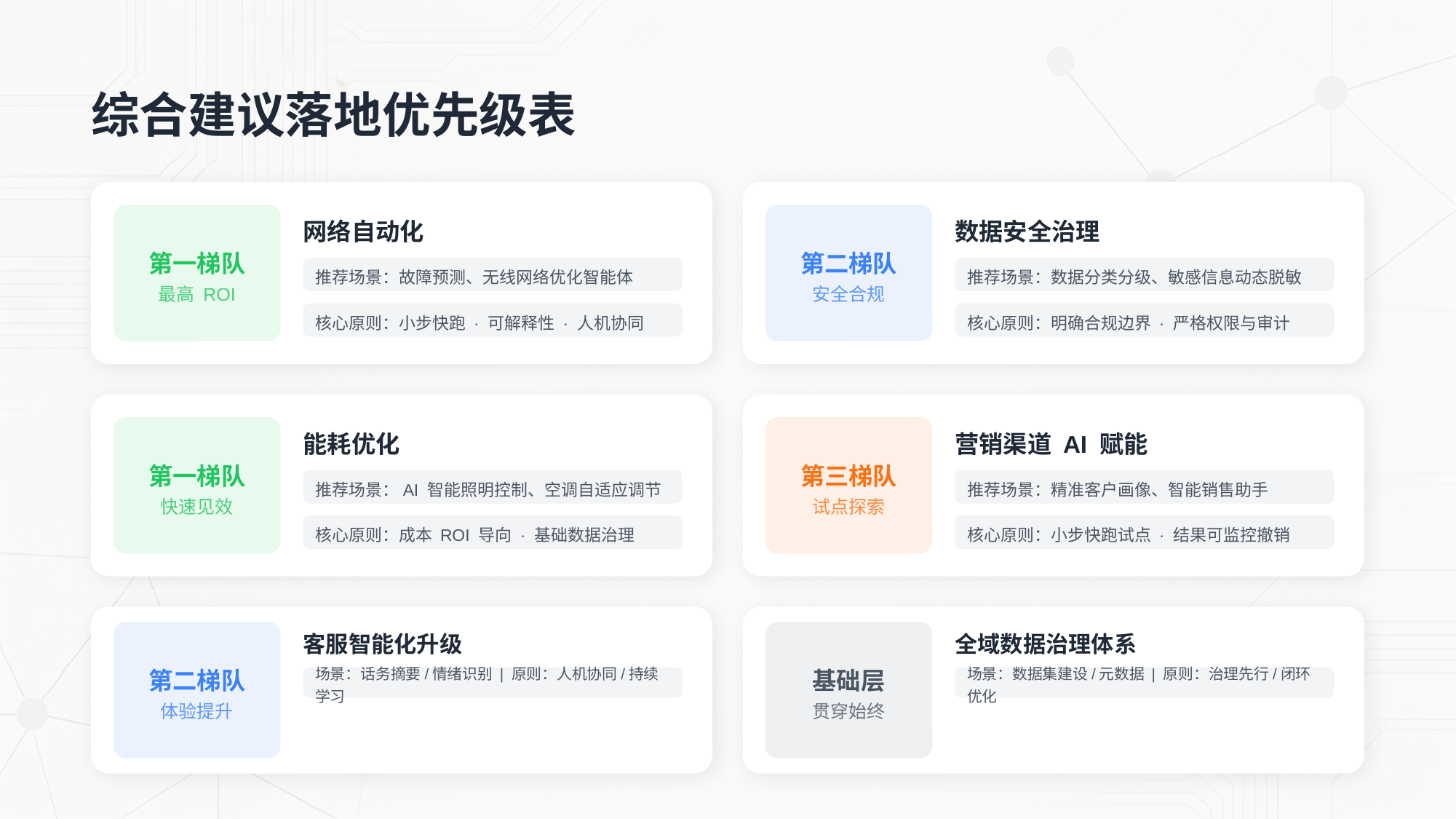

综合建议落地优先级表

网络自动化

数据安全治理
第一梯队
最高 ROI
第二梯队
安全合规

推荐场景：故障预测、无线网络优化智能体

推荐场景：数据分类分级、敏感信息动态脱敏

核心原则：小步快跑 · 可解释性 · 人机协同

核心原则：明确合规边界 · 严格权限与审计

能耗优化

营销渠道 AI 赋能
第一梯队
快速见效
第三梯队
试点探索

推荐场景：AI 智能照明控制、空调自适应调节

推荐场景：精准客户画像、智能销售助手

核心原则：成本 ROI 导向 · 基础数据治理

核心原则：小步快跑试点 · 结果可监控撤销

客服智能化升级

全域数据治理体系
第二梯队
体验提升
基础层
贯穿始终

场景：话务摘要/情绪识别 | 原则：人机协同/持续学习

场景：数据集建设/元数据 | 原则：治理先行/闭环优化